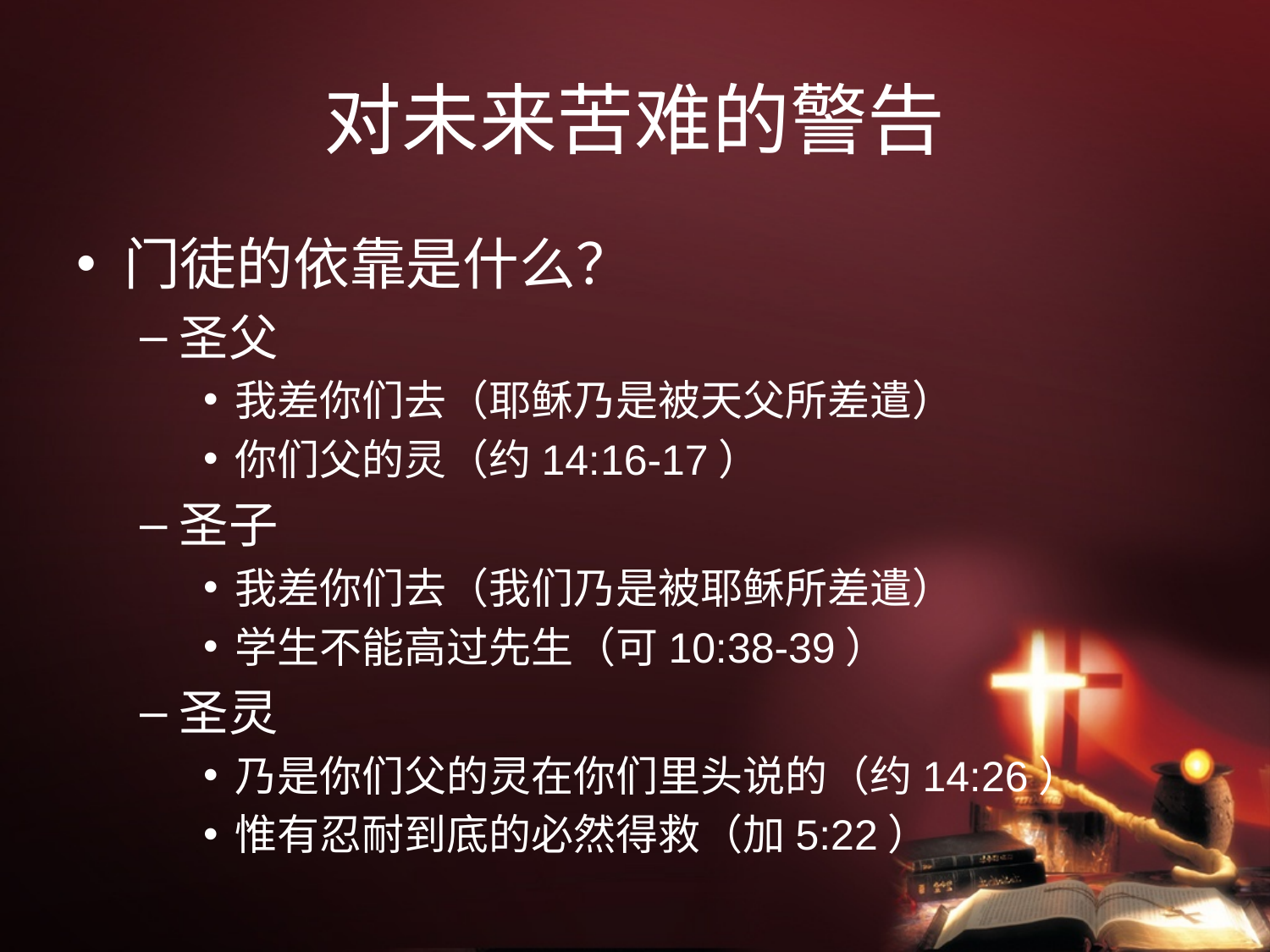

# 对未来苦难的警告
门徒的依靠是什么？
圣父
我差你们去（耶稣乃是被天父所差遣）
你们父的灵（约14:16-17）
圣子
我差你们去（我们乃是被耶稣所差遣）
学生不能高过先生（可10:38-39）
圣灵
乃是你们父的灵在你们里头说的（约14:26）
惟有忍耐到底的必然得救（加5:22）